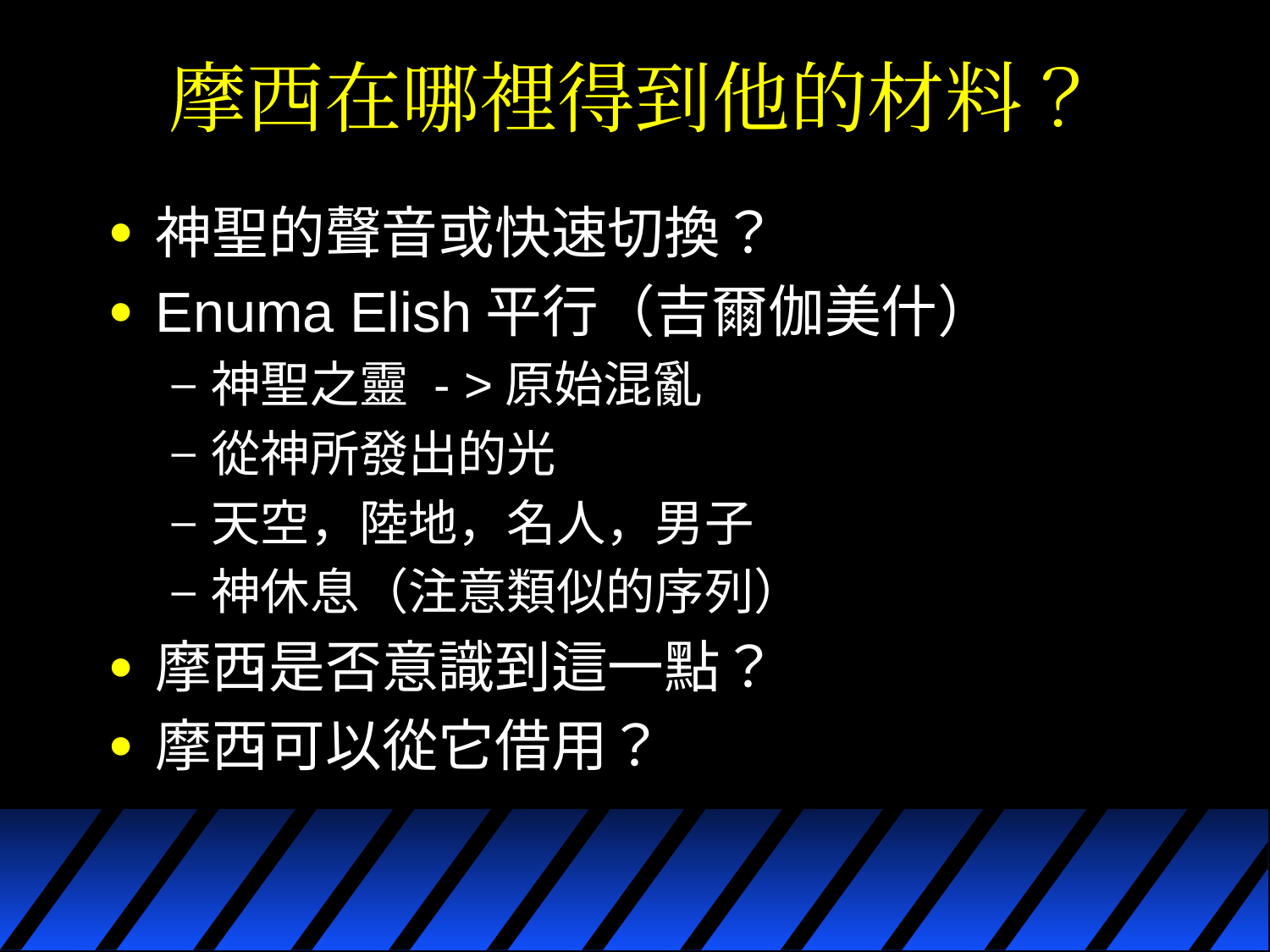

# 摩西在哪裡得到他的材料？
神聖的聲音或快速切換？
Enuma Elish平行（吉爾伽美什）
神聖之靈 - >原始混亂
從神所發出的光
天空，陸地，名人，男子
神休息（注意類似的序列）
摩西是否意識到這一點？
摩西可以從它借用？